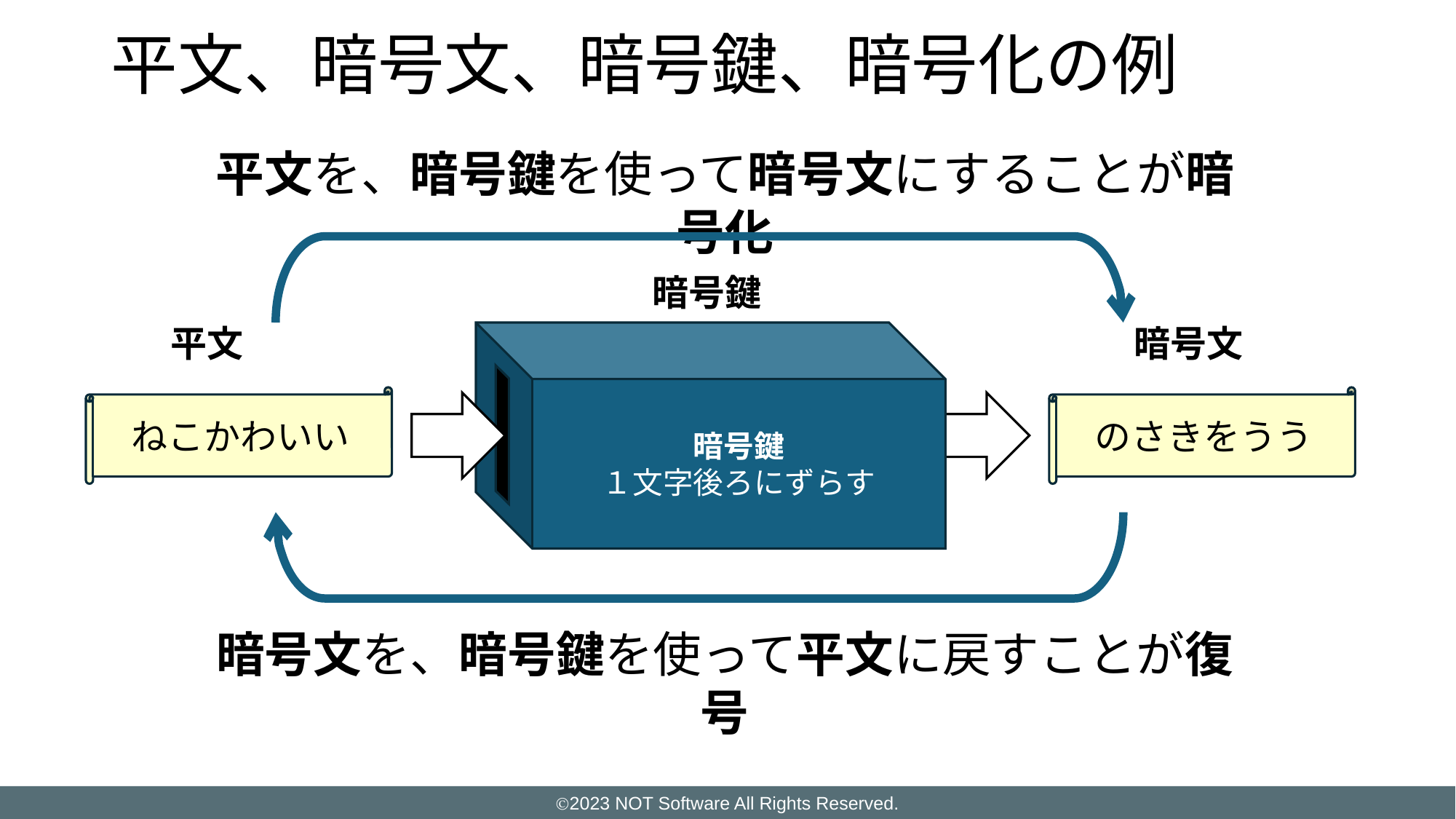

# 平文、暗号文、暗号鍵、暗号化の例

平文を、暗号鍵を使って暗号文にすることが暗号化
暗号鍵
平文
暗号文
暗号鍵
１文字後ろにずらす

ねこかわいい
のさきをうう

暗号文を、暗号鍵を使って平文に戻すことが復号